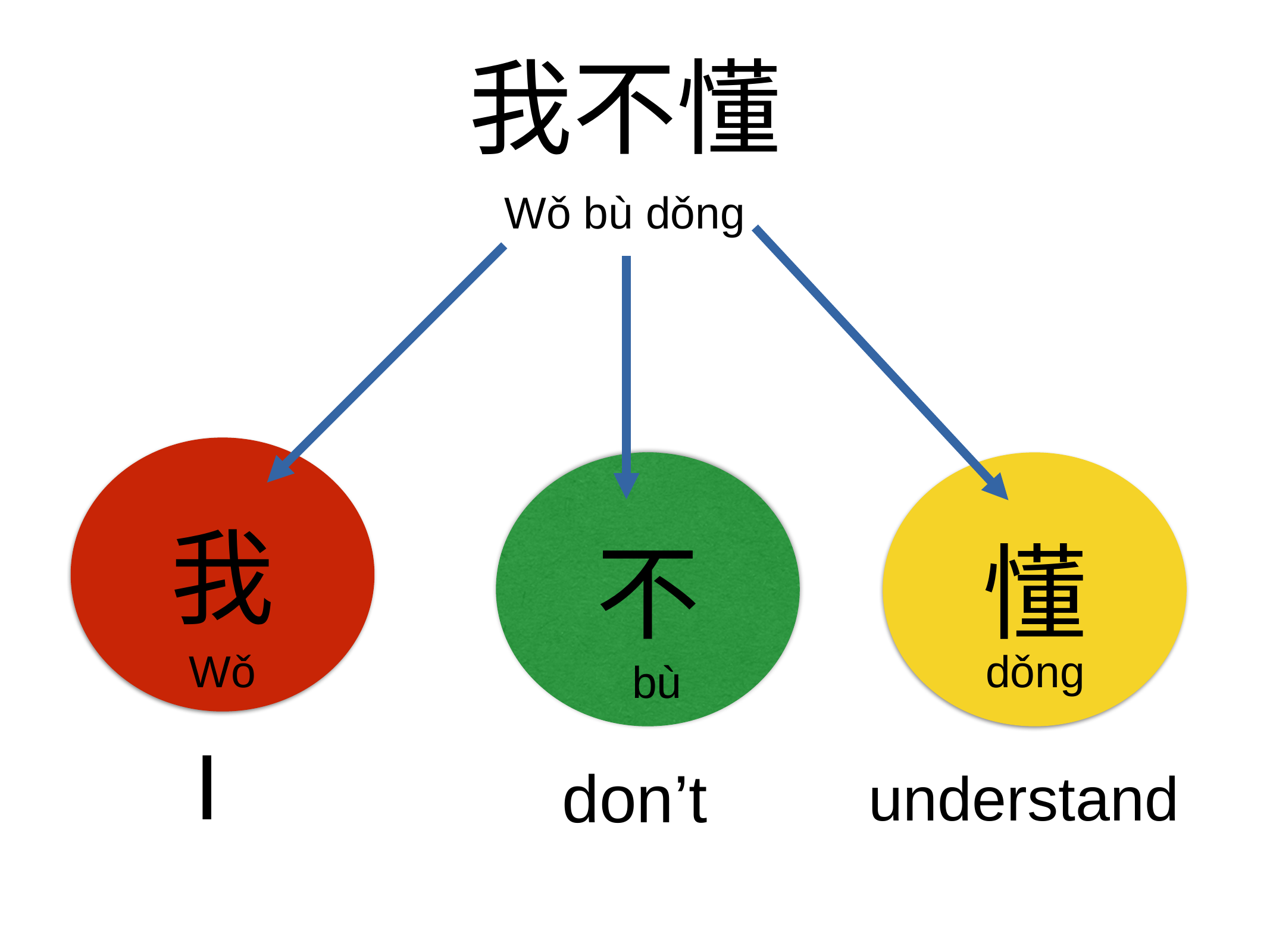

# 我不懂
Wǒ bù dǒng

我
不
懂
Wǒ
dǒng
bù
I
don’t
understand